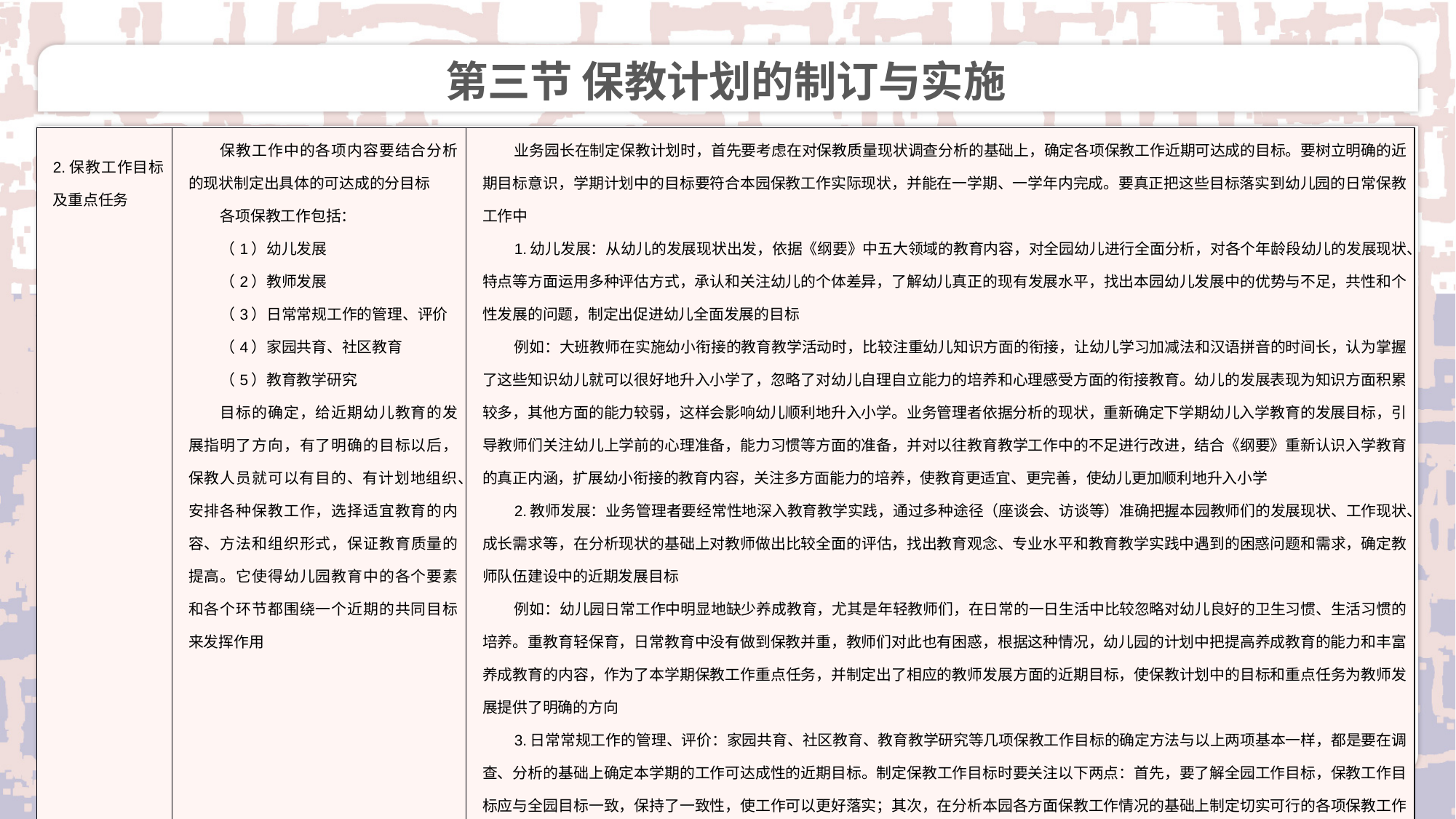

# 第三节 保教计划的制订与实施
| 2.保教工作目标及重点任务 | 保教工作中的各项内容要结合分析的现状制定出具体的可达成的分目标 各项保教工作包括： （1）幼儿发展 （2）教师发展 （3）日常常规工作的管理、评价 （4）家园共育、社区教育 （5）教育教学研究 目标的确定，给近期幼儿教育的发展指明了方向，有了明确的目标以后，保教人员就可以有目的、有计划地组织、安排各种保教工作，选择适宜教育的内容、方法和组织形式，保证教育质量的提高。它使得幼儿园教育中的各个要素和各个环节都围绕一个近期的共同目标来发挥作用 | 业务园长在制定保教计划时，首先要考虑在对保教质量现状调查分析的基础上，确定各项保教工作近期可达成的目标。要树立明确的近期目标意识，学期计划中的目标要符合本园保教工作实际现状，并能在一学期、一学年内完成。要真正把这些目标落实到幼儿园的日常保教工作中 1.幼儿发展：从幼儿的发展现状出发，依据《纲要》中五大领域的教育内容，对全园幼儿进行全面分析，对各个年龄段幼儿的发展现状、特点等方面运用多种评估方式，承认和关注幼儿的个体差异，了解幼儿真正的现有发展水平，找出本园幼儿发展中的优势与不足，共性和个性发展的问题，制定出促进幼儿全面发展的目标 例如：大班教师在实施幼小衔接的教育教学活动时，比较注重幼儿知识方面的衔接，让幼儿学习加减法和汉语拼音的时间长，认为掌握了这些知识幼儿就可以很好地升入小学了，忽略了对幼儿自理自立能力的培养和心理感受方面的衔接教育。幼儿的发展表现为知识方面积累较多，其他方面的能力较弱，这样会影响幼儿顺利地升入小学。业务管理者依据分析的现状，重新确定下学期幼儿入学教育的发展目标，引导教师们关注幼儿上学前的心理准备，能力习惯等方面的准备，并对以往教育教学工作中的不足进行改进，结合《纲要》重新认识入学教育的真正内涵，扩展幼小衔接的教育内容，关注多方面能力的培养，使教育更适宜、更完善，使幼儿更加顺利地升入小学 2.教师发展：业务管理者要经常性地深入教育教学实践，通过多种途径（座谈会、访谈等）准确把握本园教师们的发展现状、工作现状、成长需求等，在分析现状的基础上对教师做出比较全面的评估，找出教育观念、专业水平和教育教学实践中遇到的困惑问题和需求，确定教师队伍建设中的近期发展目标 例如：幼儿园日常工作中明显地缺少养成教育，尤其是年轻教师们，在日常的一日生活中比较忽略对幼儿良好的卫生习惯、生活习惯的培养。重教育轻保育，日常教育中没有做到保教并重，教师们对此也有困惑，根据这种情况，幼儿园的计划中把提高养成教育的能力和丰富养成教育的内容，作为了本学期保教工作重点任务，并制定出了相应的教师发展方面的近期目标，使保教计划中的目标和重点任务为教师发展提供了明确的方向 3.日常常规工作的管理、评价：家园共育、社区教育、教育教学研究等几项保教工作目标的确定方法与以上两项基本一样，都是要在调查、分析的基础上确定本学期的工作可达成性的近期目标。制定保教工作目标时要关注以下两点：首先，要了解全园工作目标，保教工作目标应与全园目标一致，保持了一致性，使工作可以更好落实；其次，在分析本园各方面保教工作情况的基础上制定切实可行的各项保教工作目标 |
| --- | --- | --- |